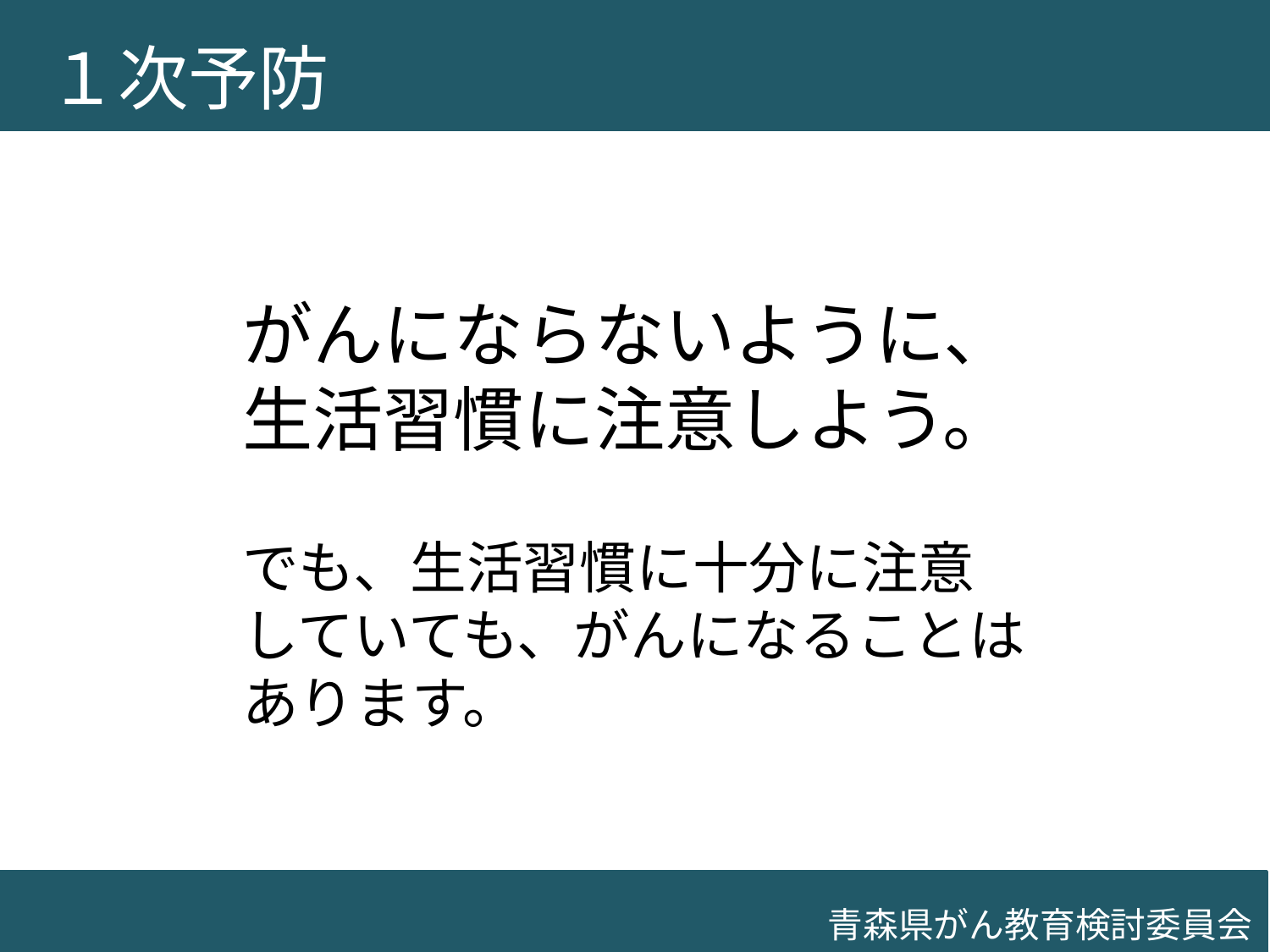

１次予防
がんにならないように、生活習慣に注意しよう。
でも、生活習慣に十分に注意していても、がんになることはあります。

青森県がん教育検討委員会